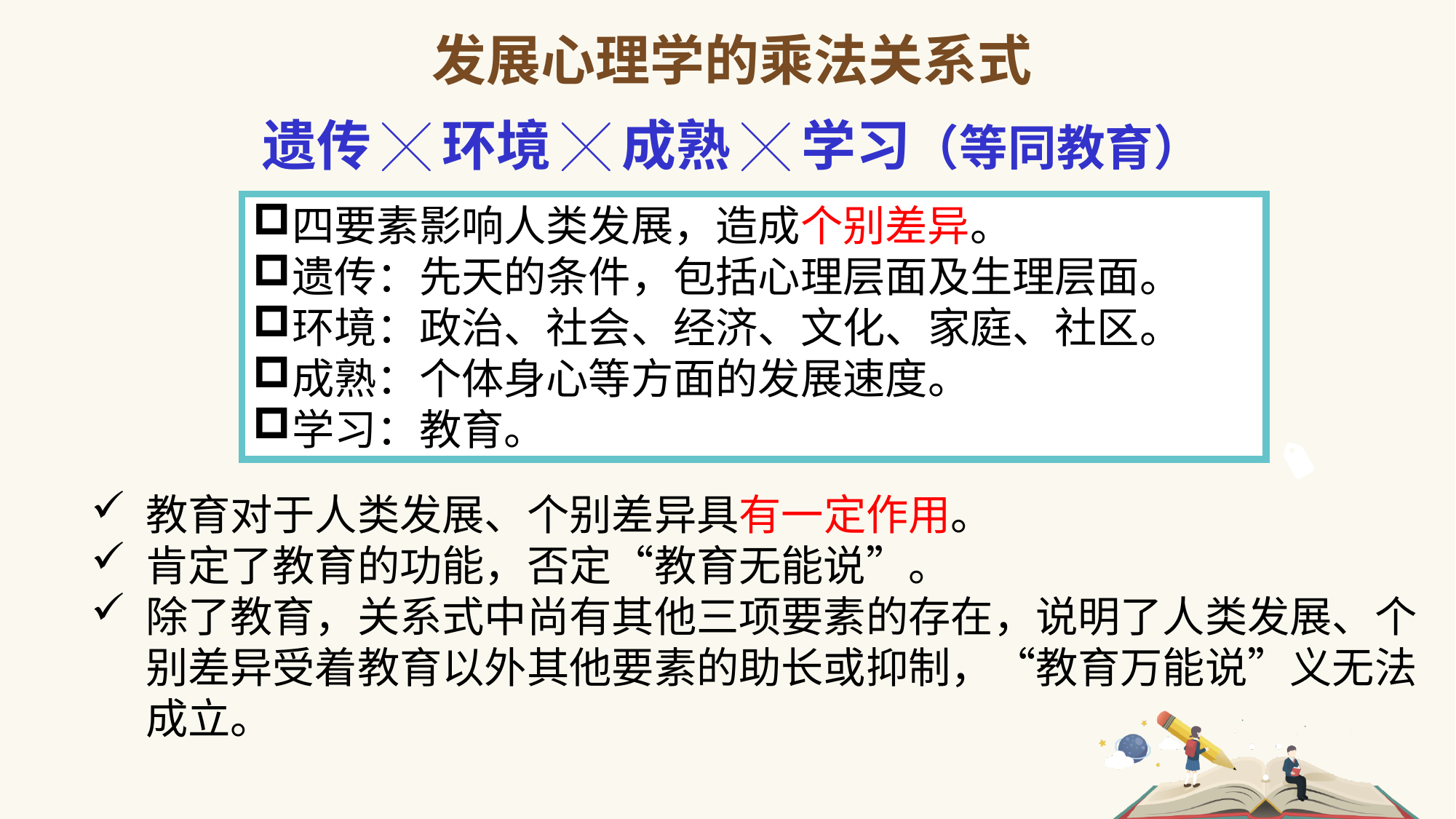

发展心理学的乘法关系式
遗传 ╳ 环境 ╳ 成熟 ╳ 学习（等同教育）

四要素影响人类发展，造成个别差异。
遗传：先天的条件，包括心理层面及生理层面。
环境：政治、社会、经济、文化、家庭、社区。
成熟：个体身心等方面的发展速度。
学习：教育。

教育对于人类发展、个别差异具有一定作用。
肯定了教育的功能，否定“教育无能说”。
除了教育，关系式中尚有其他三项要素的存在，说明了人类发展、个别差异受着教育以外其他要素的助长或抑制，“教育万能说”义无法成立。